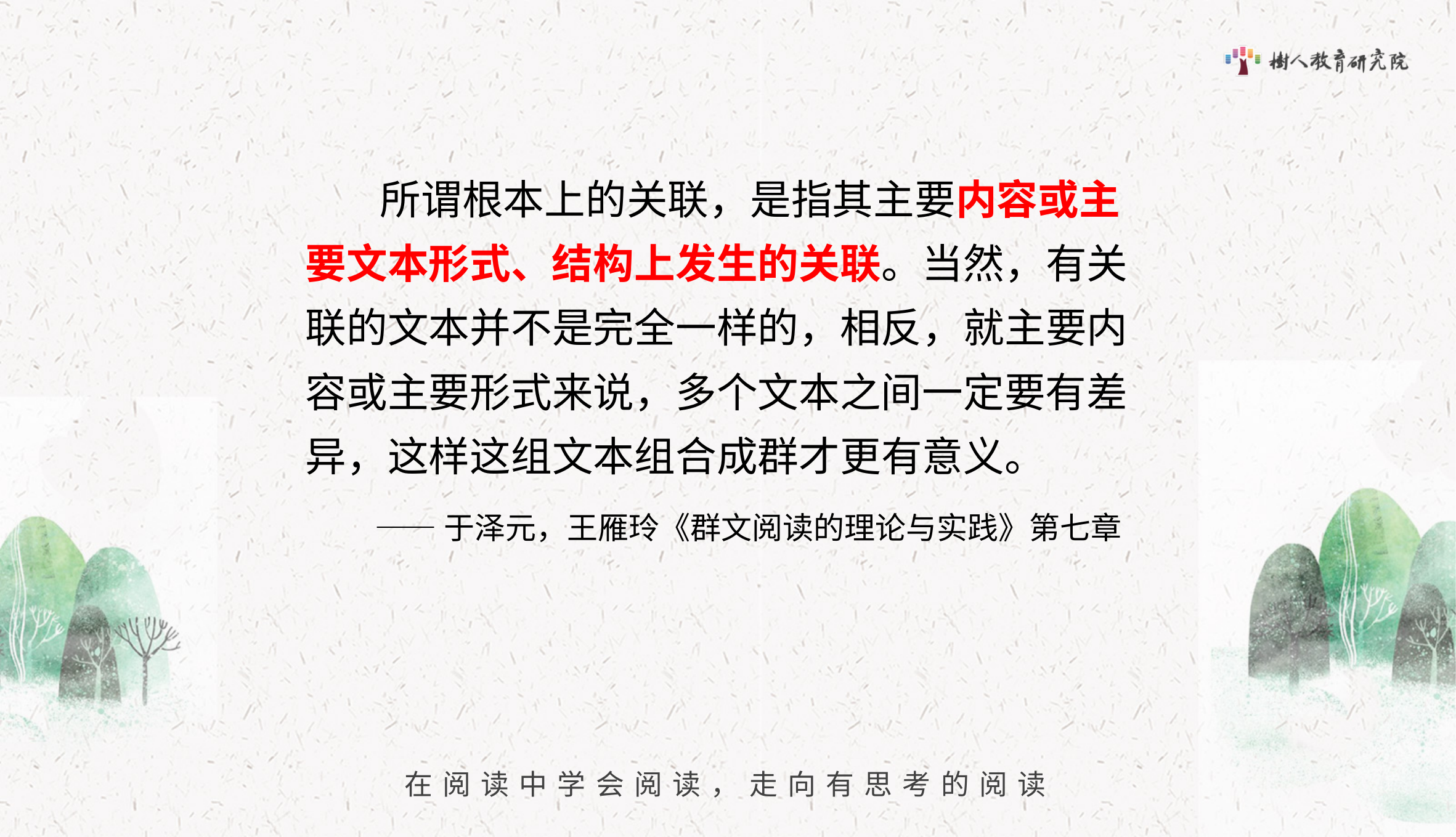

所谓根本上的关联，是指其主要内容或主要文本形式、结构上发生的关联。当然，有关联的文本并不是完全一样的，相反，就主要内容或主要形式来说，多个文本之间一定要有差异，这样这组文本组合成群才更有意义。
——于泽元，王雁玲《群文阅读的理论与实践》第七章